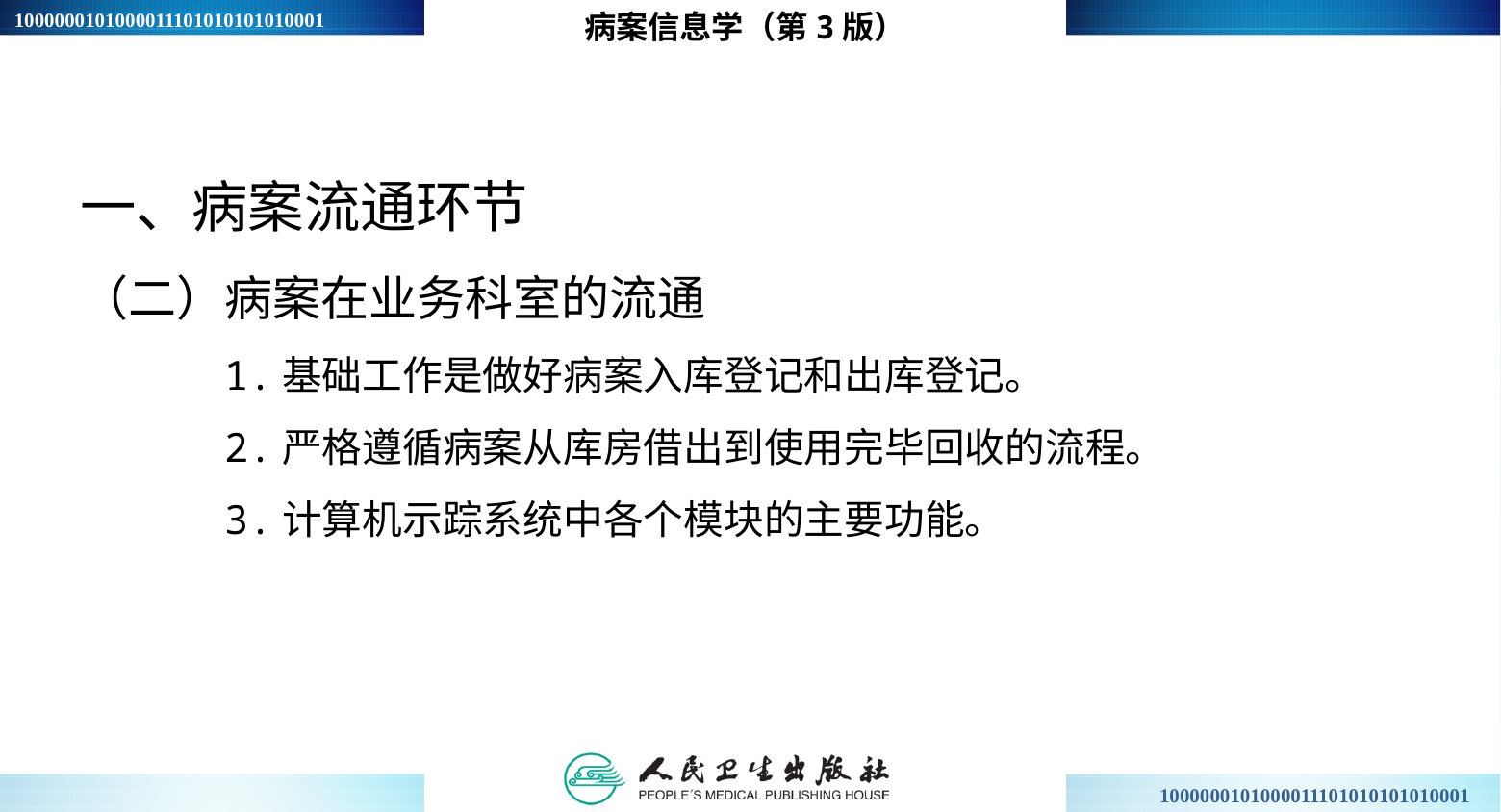

病案信息学（第3版）
一、病案流通环节
（二）病案在业务科室的流通
      1.基础工作是做好病案入库登记和出库登记。
      2.严格遵循病案从库房借出到使用完毕回收的流程。
      3.计算机示踪系统中各个模块的主要功能。